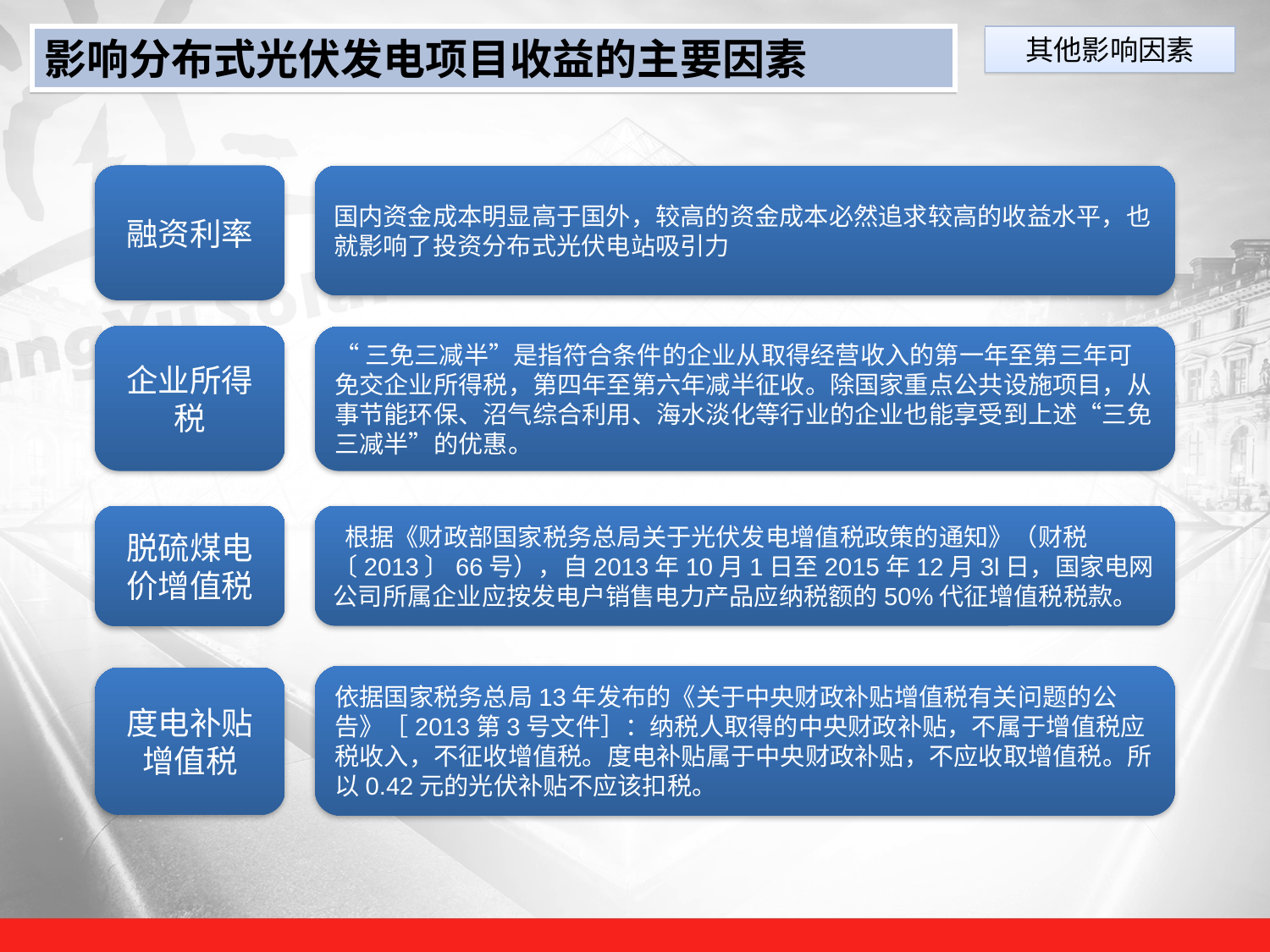

影响分布式光伏发电项目收益的主要因素
其他影响因素
融资利率
国内资金成本明显高于国外，较高的资金成本必然追求较高的收益水平，也就影响了投资分布式光伏电站吸引力
企业所得税
“三免三减半”是指符合条件的企业从取得经营收入的第一年至第三年可免交企业所得税，第四年至第六年减半征收。除国家重点公共设施项目，从事节能环保、沼气综合利用、海水淡化等行业的企业也能享受到上述“三免三减半”的优惠。
脱硫煤电价增值税
 根据《财政部国家税务总局关于光伏发电增值税政策的通知》（财税〔2013〕66号），自2013年10月1日至2015年12月3l日，国家电网公司所属企业应按发电户销售电力产品应纳税额的50%代征增值税税款。
依据国家税务总局13年发布的《关于中央财政补贴增值税有关问题的公告》［2013第3号文件］：纳税人取得的中央财政补贴，不属于增值税应税收入，不征收增值税。度电补贴属于中央财政补贴，不应收取增值税。所以0.42元的光伏补贴不应该扣税。
度电补贴增值税